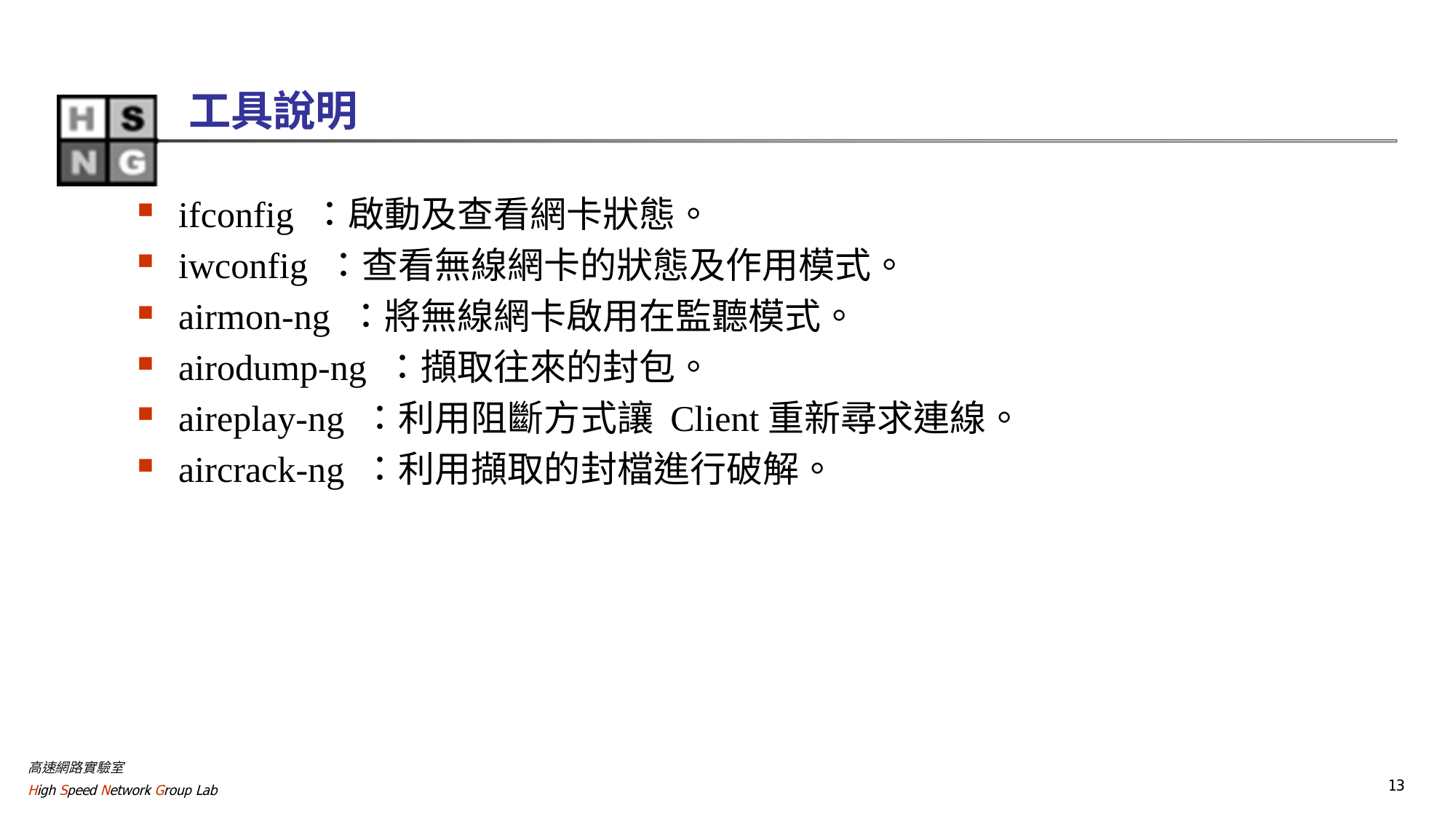

# 工具說明
ifconfig ：啟動及查看網卡狀態。
iwconfig ：查看無線網卡的狀態及作用模式。
airmon-ng ：將無線網卡啟用在監聽模式。
airodump-ng ：擷取往來的封包。
aireplay-ng ：利用阻斷方式讓 Client重新尋求連線。
aircrack-ng ：利用擷取的封檔進行破解。